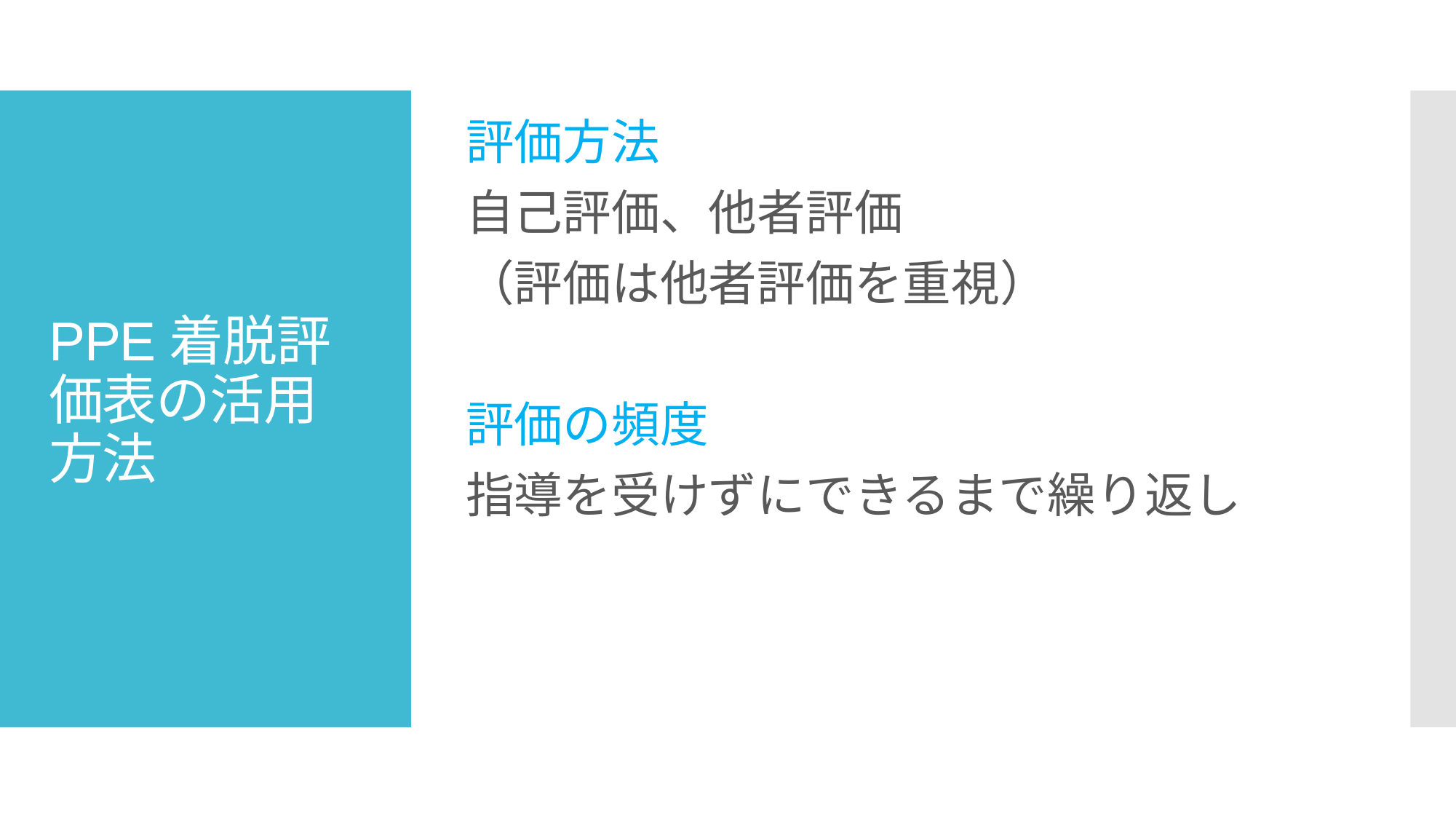

評価方法
自己評価、他者評価
（評価は他者評価を重視）

評価の頻度
指導を受けずにできるまで繰り返し

# PPE着脱評価表の活用方法